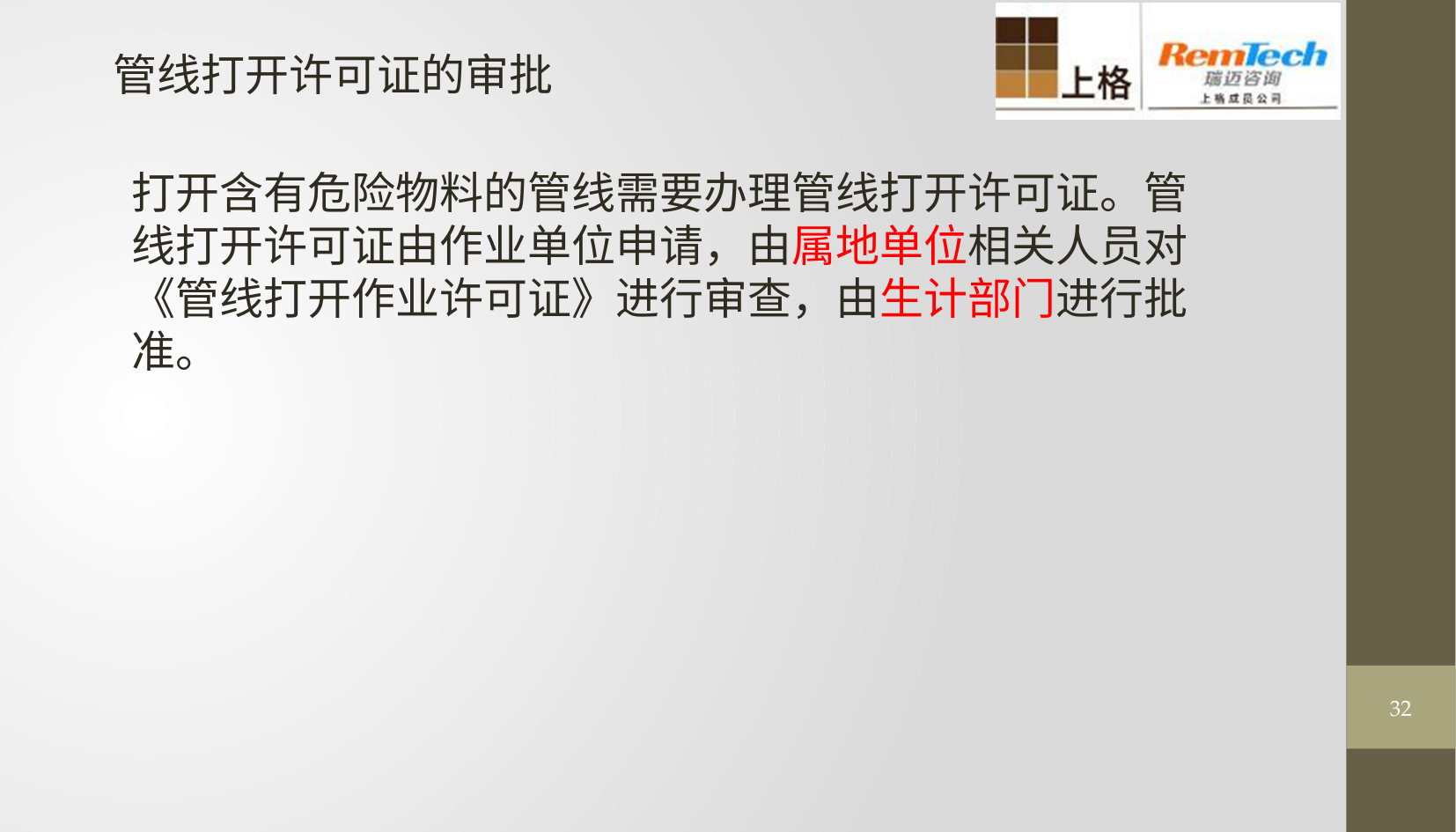

管线打开许可证的审批
打开含有危险物料的管线需要办理管线打开许可证。管线打开许可证由作业单位申请，由属地单位相关人员对《管线打开作业许可证》进行审查，由生计部门进行批准。